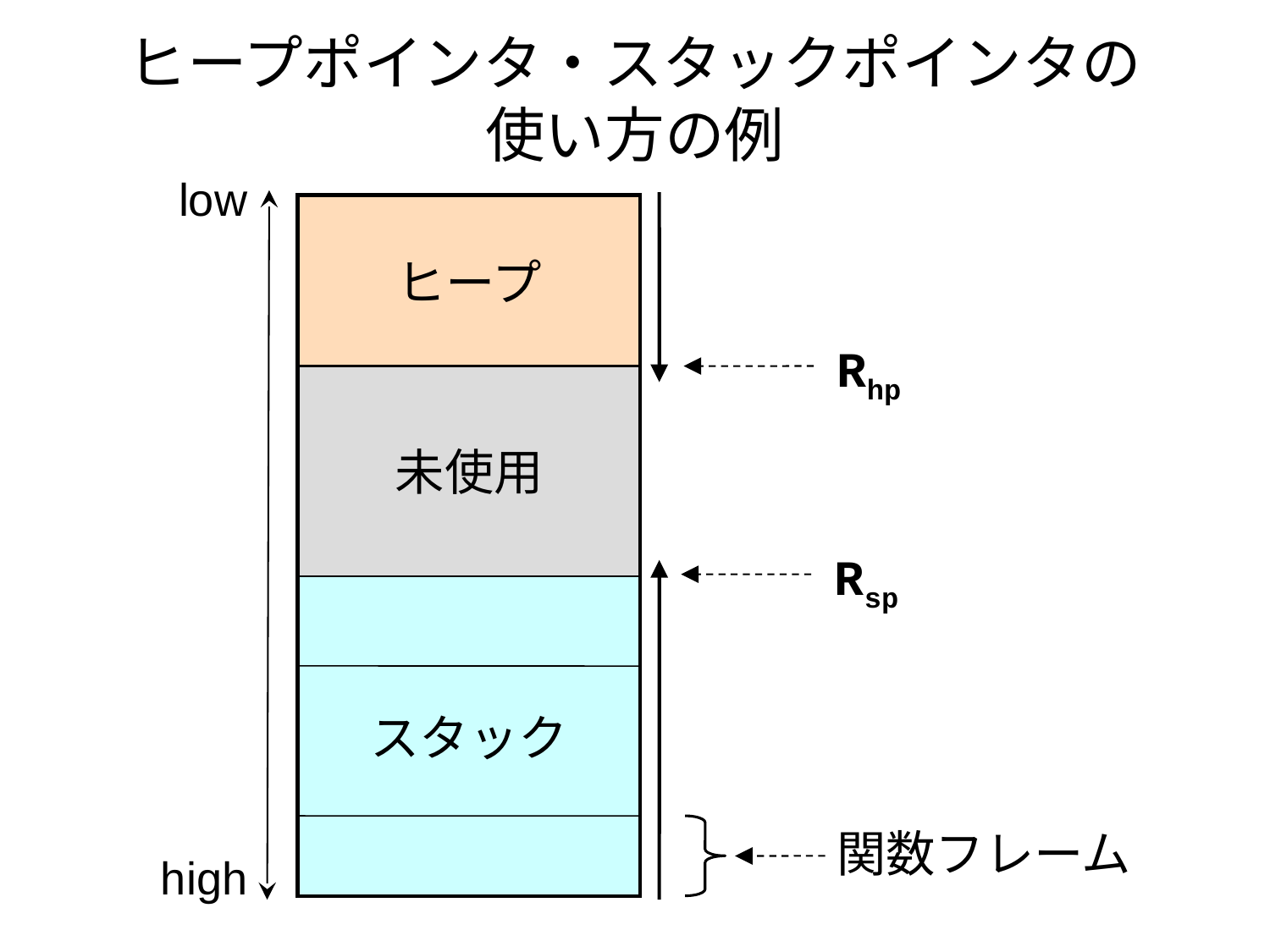

# ヒープポインタ・スタックポインタの 使い方の例
low

ヒープ
Rhp
未使用

Rsp

スタック

関数フレーム
high